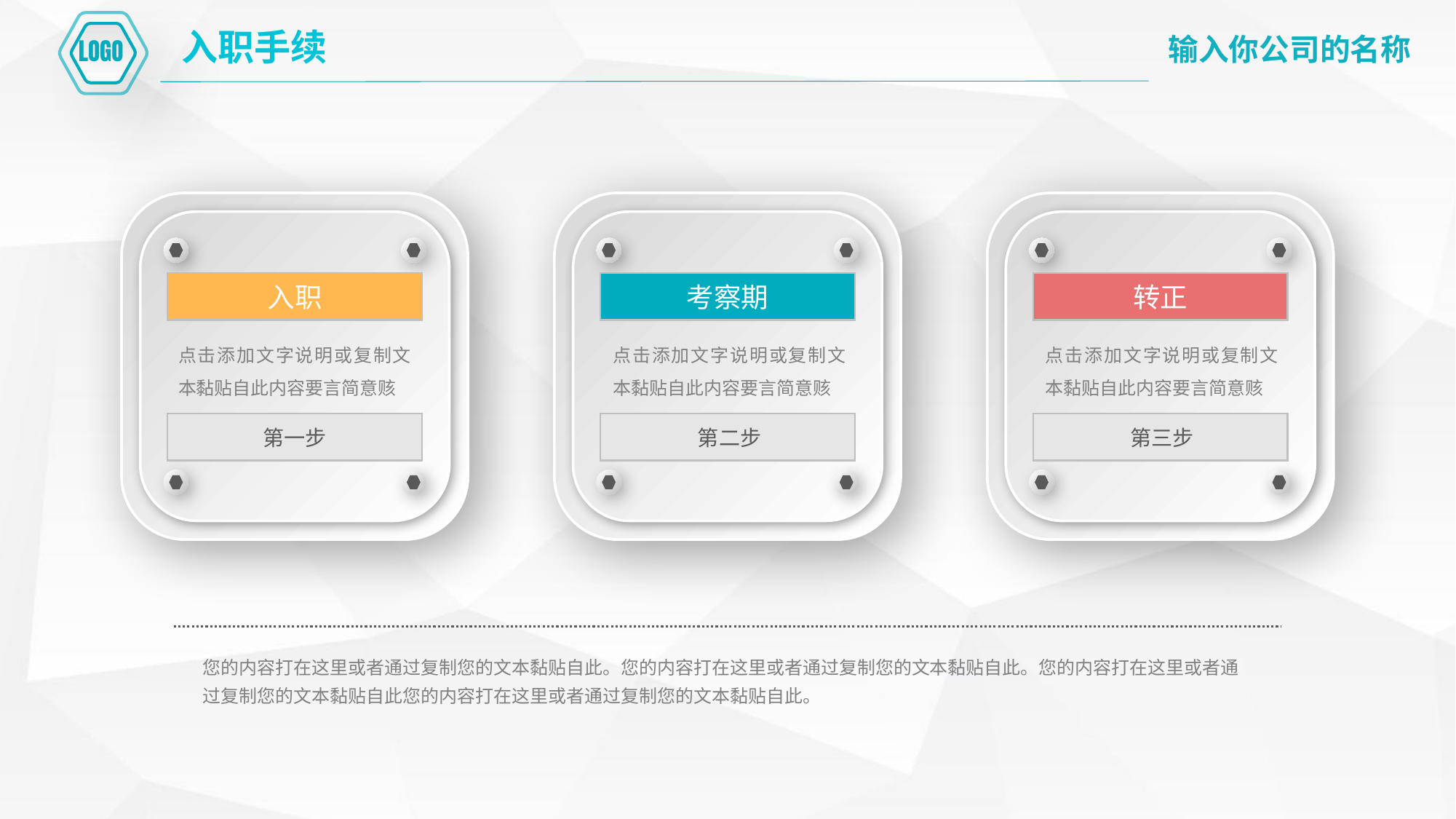

入职手续

入职
点击添加文字说明或复制文本黏贴自此内容要言简意赅

第一步

考察期
点击添加文字说明或复制文本黏贴自此内容要言简意赅

第二步

转正
点击添加文字说明或复制文本黏贴自此内容要言简意赅

第三步
您的内容打在这里或者通过复制您的文本黏贴自此。您的内容打在这里或者通过复制您的文本黏贴自此。您的内容打在这里或者通过复制您的文本黏贴自此您的内容打在这里或者通过复制您的文本黏贴自此。